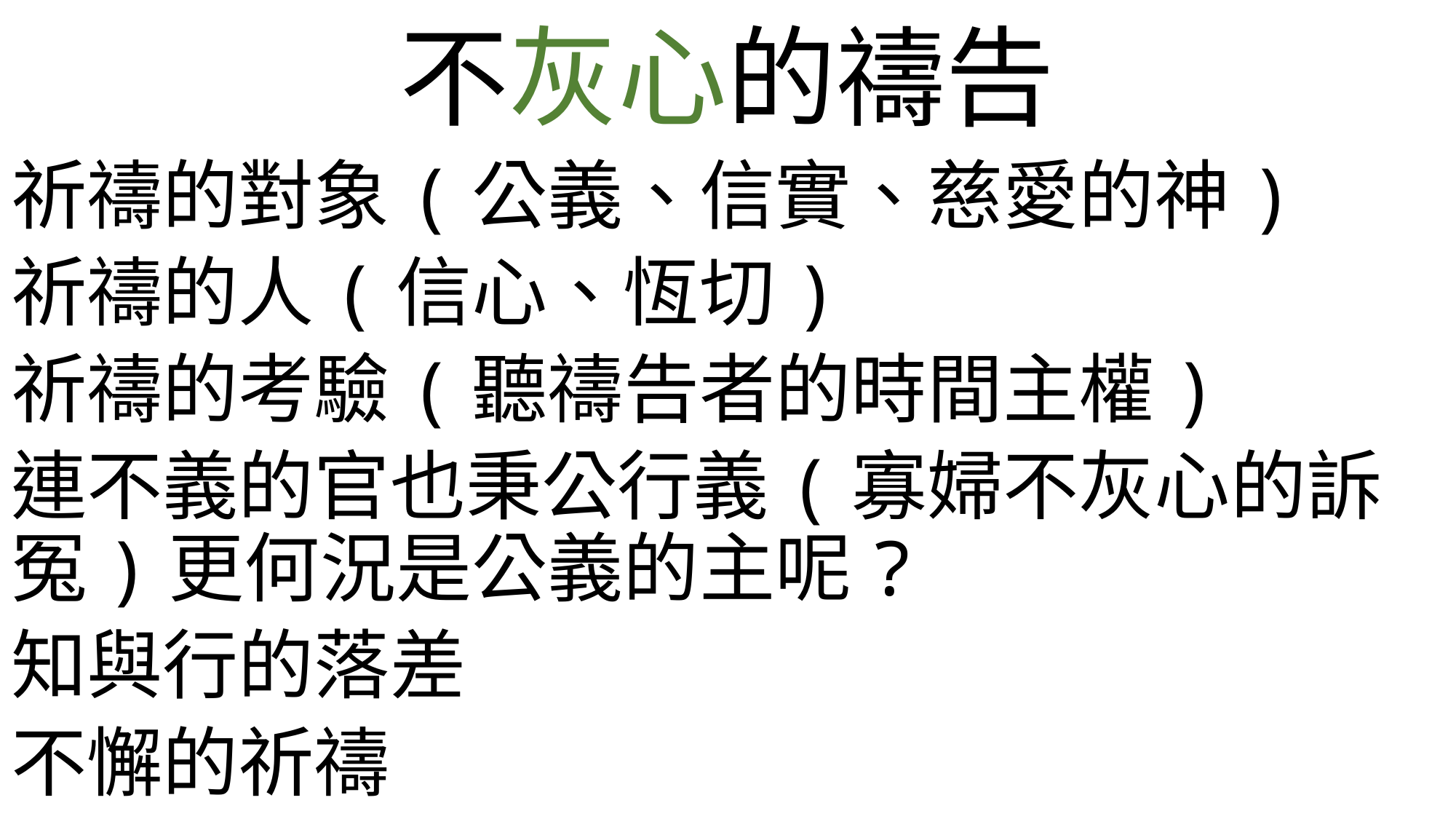

# 不灰心的禱告
祈禱的對象(公義、信實、慈愛的神)
祈禱的人(信心、恆切)
祈禱的考驗(聽禱告者的時間主權)
連不義的官也秉公行義(寡婦不灰心的訴冤)更何況是公義的主呢?
知與行的落差
不懈的祈禱